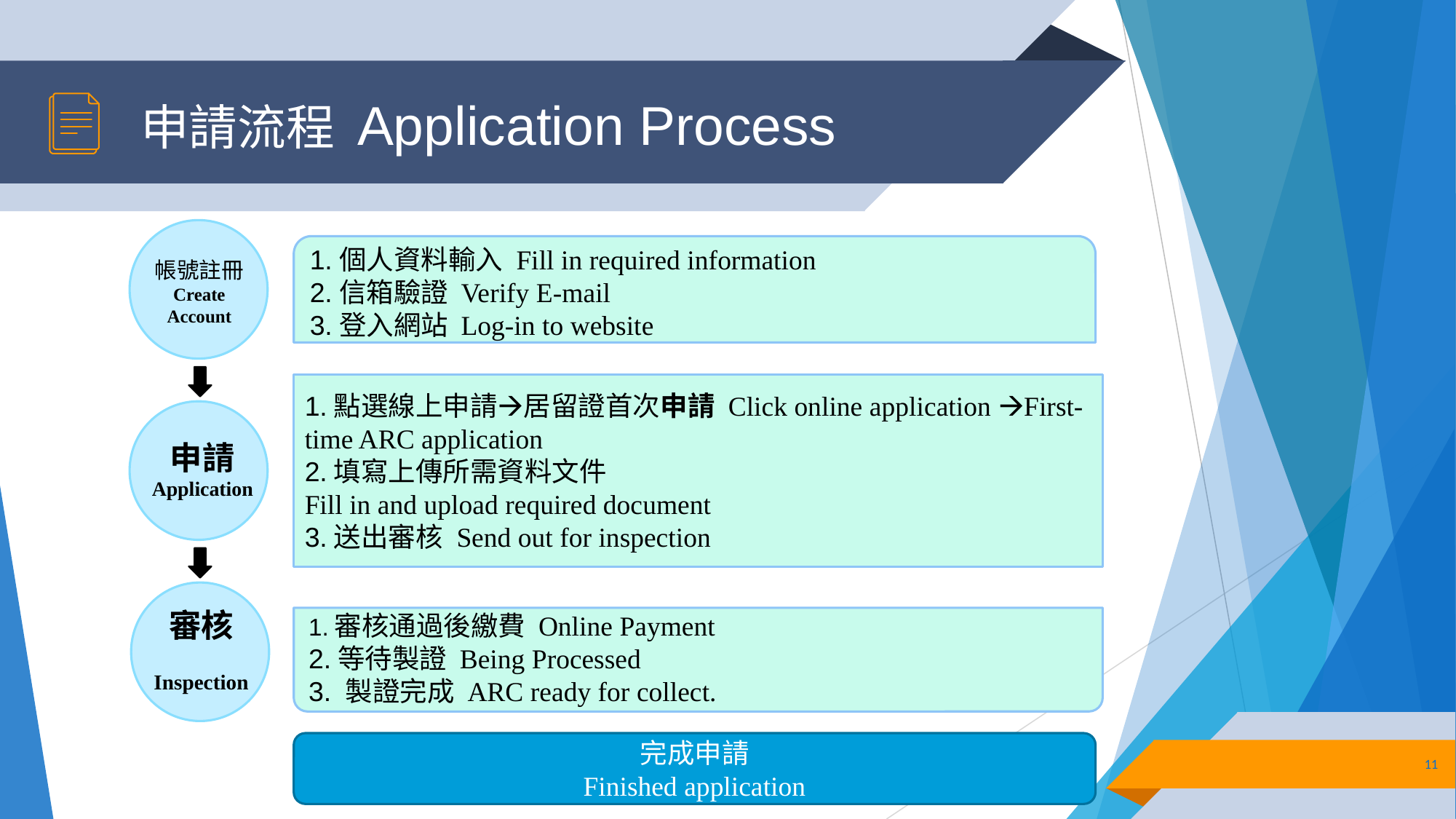

# 申請流程 Application Process

1.個人資料輸入 Fill in required information
2.信箱驗證 Verify E-mail
3.登入網站 Log-in to website
帳號註冊
Create Account

1.點選線上申請🡪居留證首次申請 Click online application 🡪First-time ARC application
2.填寫上傳所需資料文件
Fill in and upload required document
3.送出審核 Send out for inspection

申請
Application

審核

Inspection
1.審核通過後繳費 Online Payment
2.等待製證 Being Processed
3. 製證完成 ARC ready for collect.
完成申請
Finished application
11